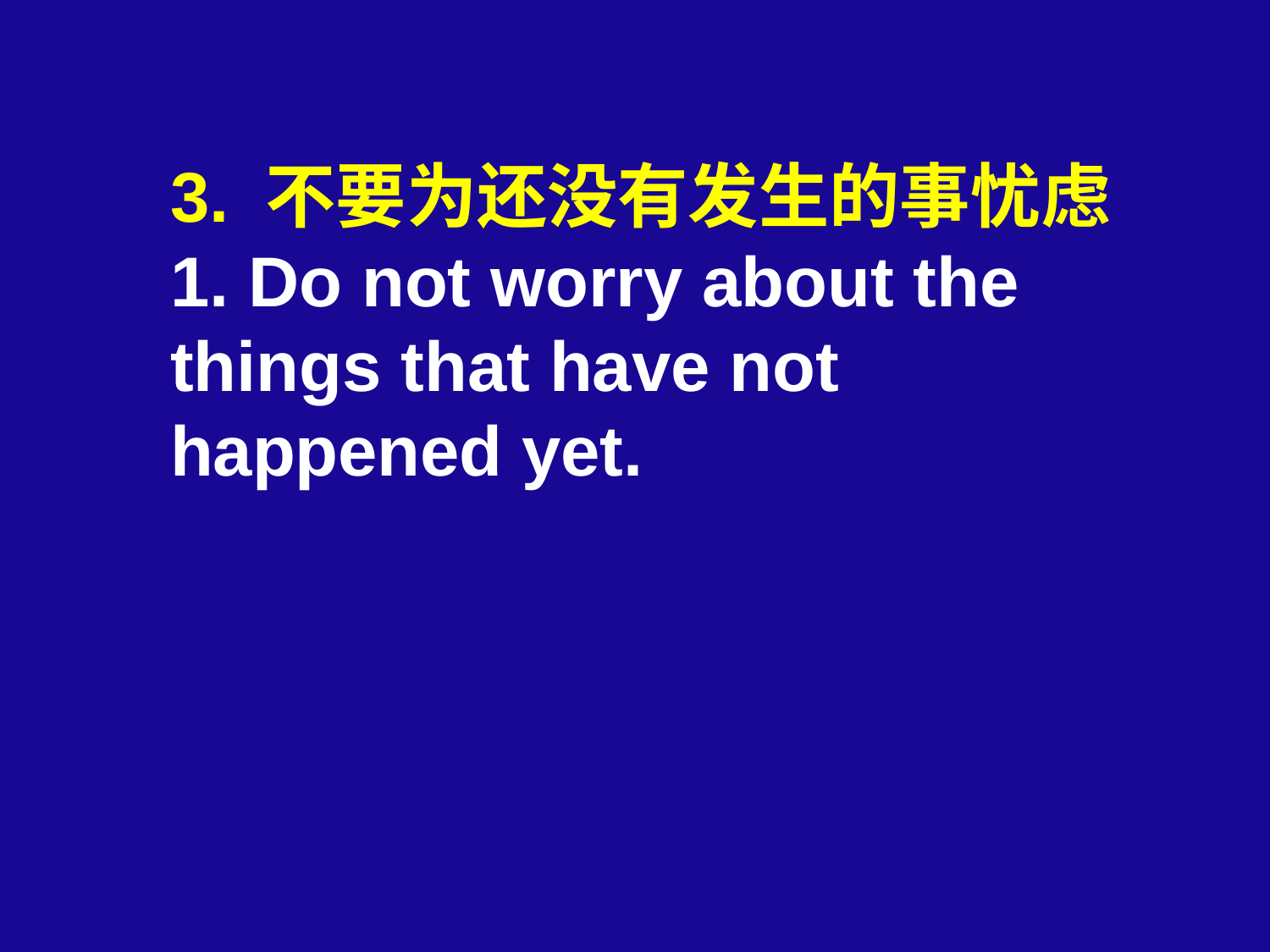

# 3. 不要为还没有发生的事忧虑 1. Do not worry about the things that have not happened yet.